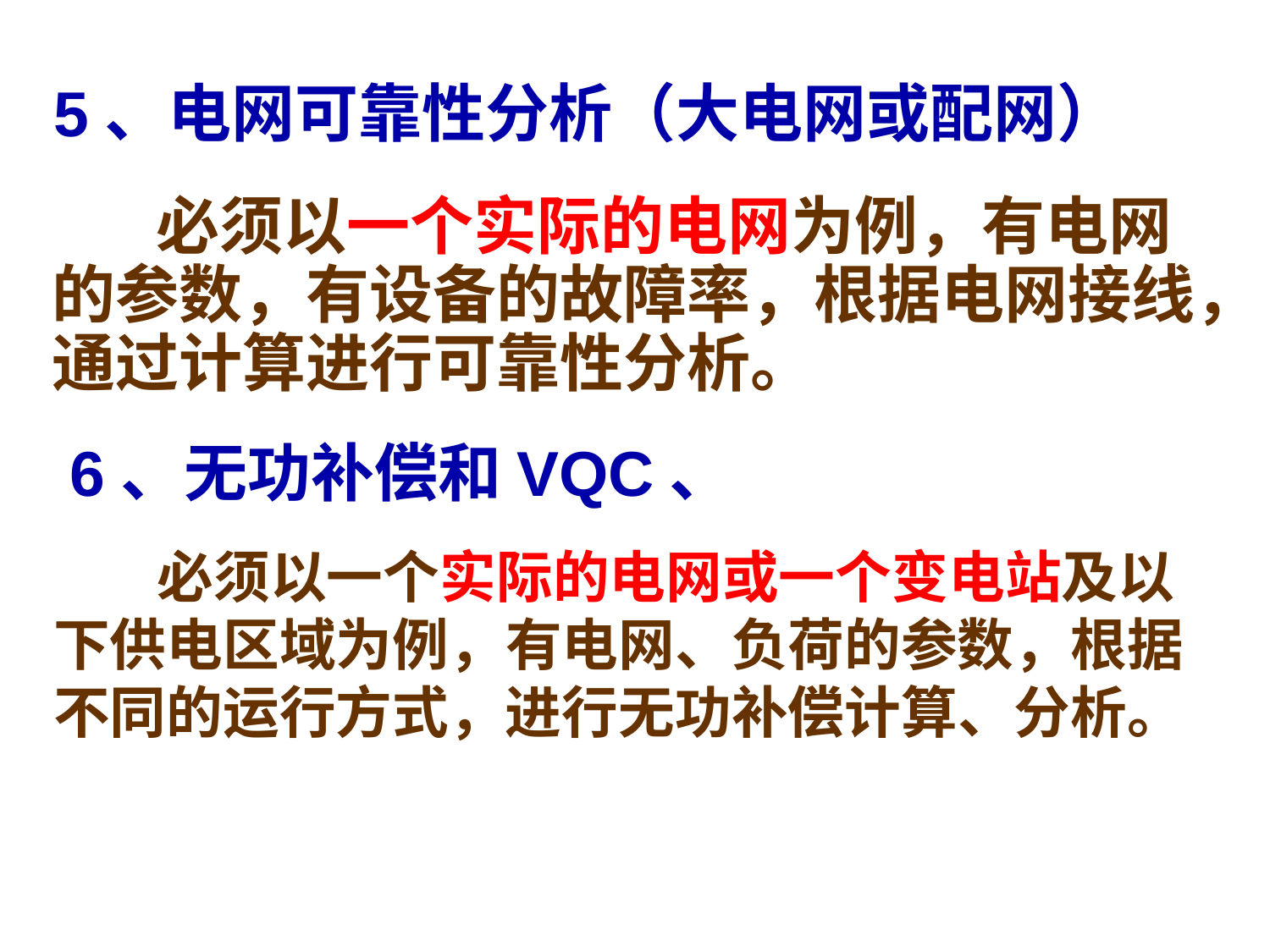

# 5、电网可靠性分析（大电网或配网）
       必须以一个实际的电网为例，有电网的参数，有设备的故障率，根据电网接线，通过计算进行可靠性分析。
6、无功补偿和VQC、
       必须以一个实际的电网或一个变电站及以下供电区域为例，有电网、负荷的参数，根据不同的运行方式，进行无功补偿计算、分析。